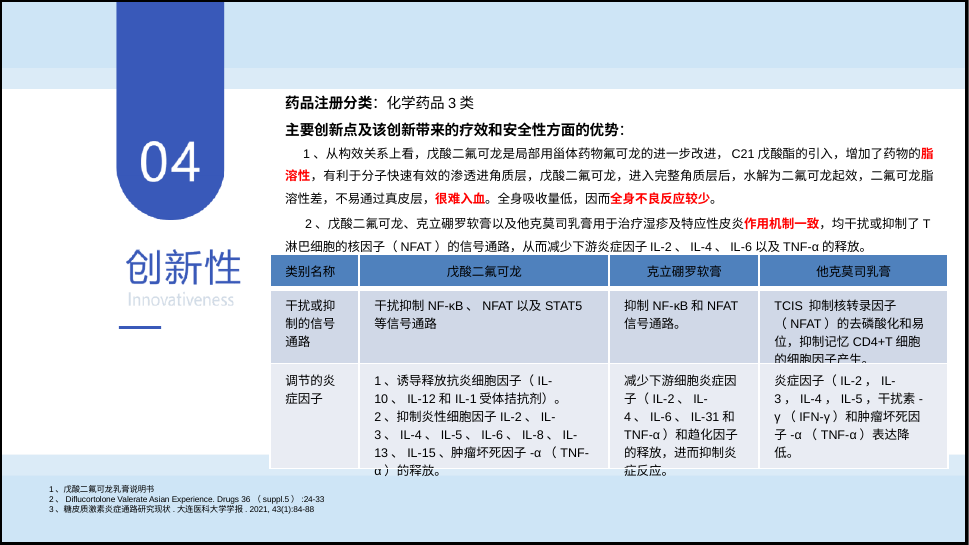

药品注册分类：化学药品3类
主要创新点及该创新带来的疗效和安全性方面的优势：
     1、从构效关系上看，戊酸二氟可龙是局部用甾体药物氟可龙的进一步改进，C21戊酸酯的引入，增加了药物的脂溶性，有利于分子快速有效的渗透进角质层，戊酸二氟可龙，进入完整角质层后，水解为二氟可龙起效，二氟可龙脂溶性差，不易通过真皮层，很难入血。全身吸收量低，因而全身不良反应较少。
     2、戊酸二氟可龙、克立硼罗软膏以及他克莫司乳膏用于治疗湿疹及特应性皮炎作用机制一致，均干扰或抑制了T淋巴细胞的核因子（NFAT）的信号通路，从而减少下游炎症因子IL-2、IL-4、IL-6以及TNF-α的释放。

| 类别名称 | 戊酸二氟可龙 | 克立硼罗软膏 | 他克莫司乳膏 |
| --- | --- | --- | --- |
| 干扰或抑制的信号通路 | 干扰抑制NF-κB、NFAT以及STAT5等信号通路 | 抑制NF-κB和NFAT信号通路。 | TCIS 抑制核转录因子（NFAT）的去磷酸化和易位，抑制记忆CD4+T细胞的细胞因子产生。 |
| 调节的炎症因子 | 1、诱导释放抗炎细胞因子（IL-10、IL-12和IL-1受体拮抗剂）。 2、抑制炎性细胞因子IL-2、IL-3、IL-4、IL-5、IL-6、IL-8、IL-13、IL-15、肿瘤坏死因子-α（TNF-α）的释放。 | 减少下游细胞炎症因子（IL-2、IL-4、IL-6、IL-31和TNF-α）和趋化因子的释放，进而抑制炎症反应。 | 炎症因子（IL-2，IL-3，IL-4，IL-5，干扰素-γ（IFN-γ）和肿瘤坏死因子-α（TNF-α）表达降低。 |
1、戊酸二氟可龙乳膏说明书
2、Diflucortolone Valerate Asian Experience. Drugs 36（suppl.5）:24-33
3、糖皮质激素炎症通路研究现状.大连医科大学学报. 2021, 43(1):84-88